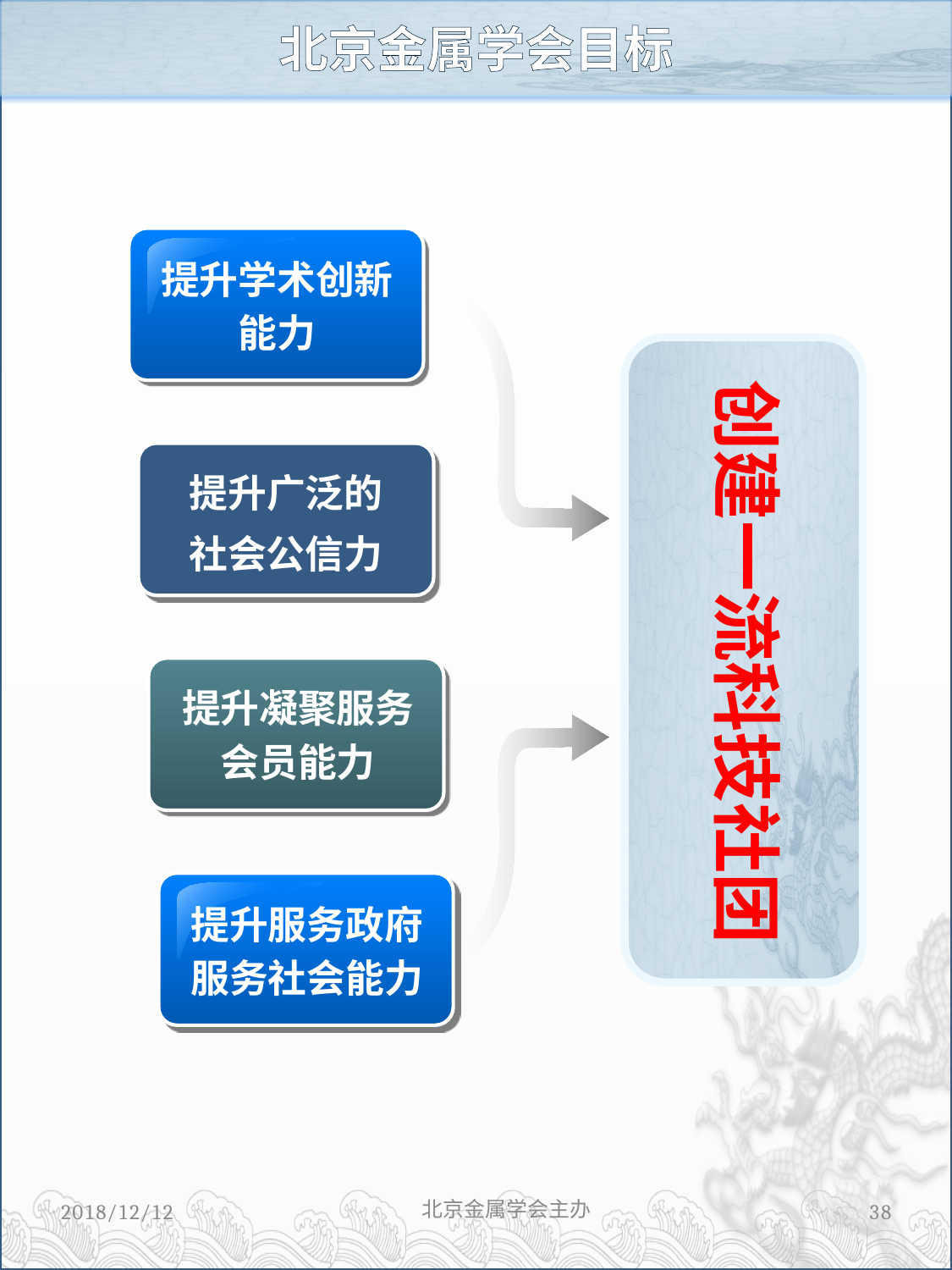

北京金属学会目标

提升学术创新能力

提升广泛的
社会公信力

提升凝聚服务会员能力

提升服务政府服务社会能力
创建一流科技社团
北京金属学会主办
2018/12/12

38